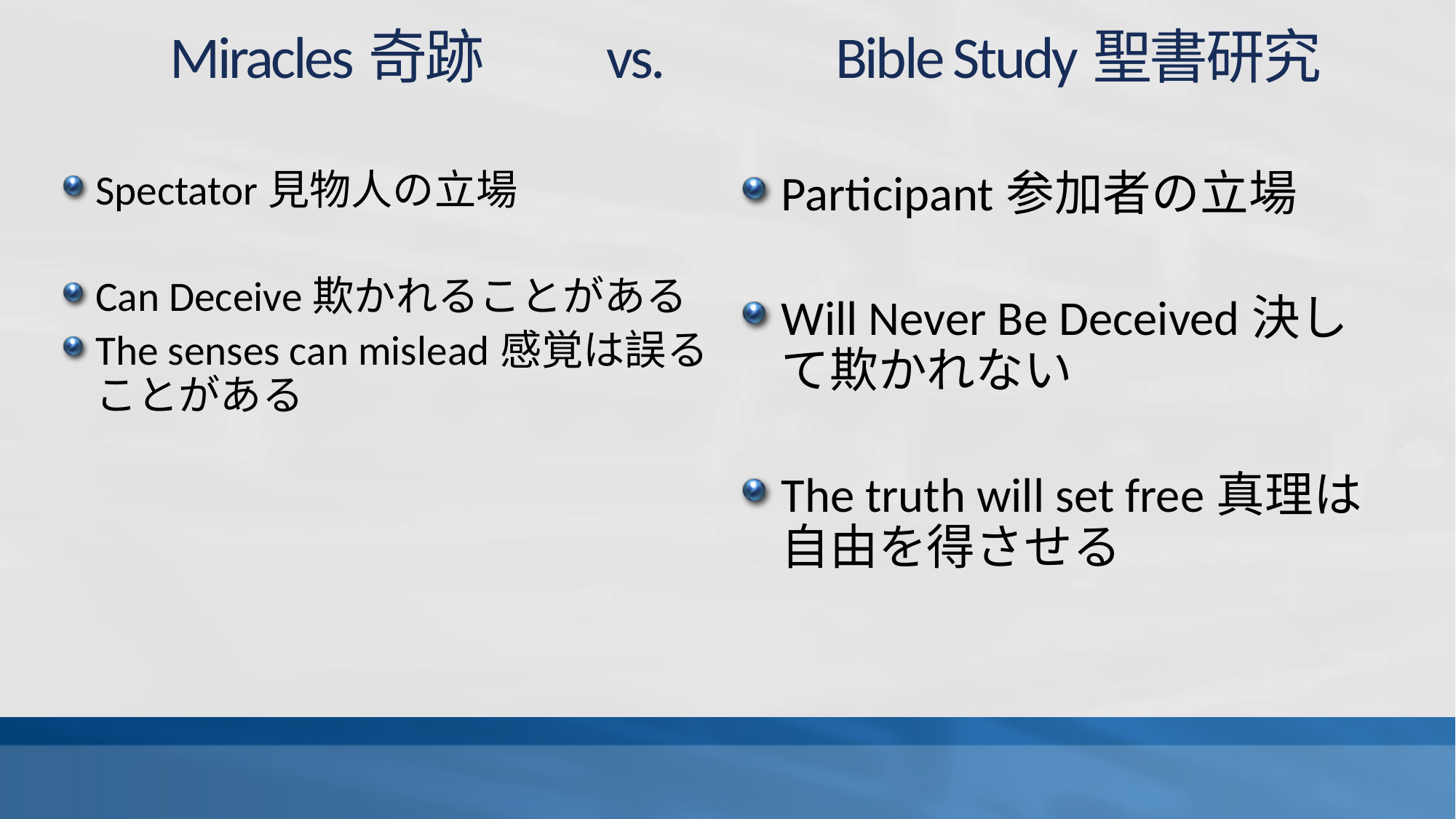

# Miracles奇跡 		vs. 		 Bible Study聖書研究
Spectator見物人の立場

Can Deceive欺かれることがある
The senses can mislead感覚は誤ることがある
Participant参加者の立場

Will Never Be Deceived決して欺かれない

The truth will set free真理は自由を得させる